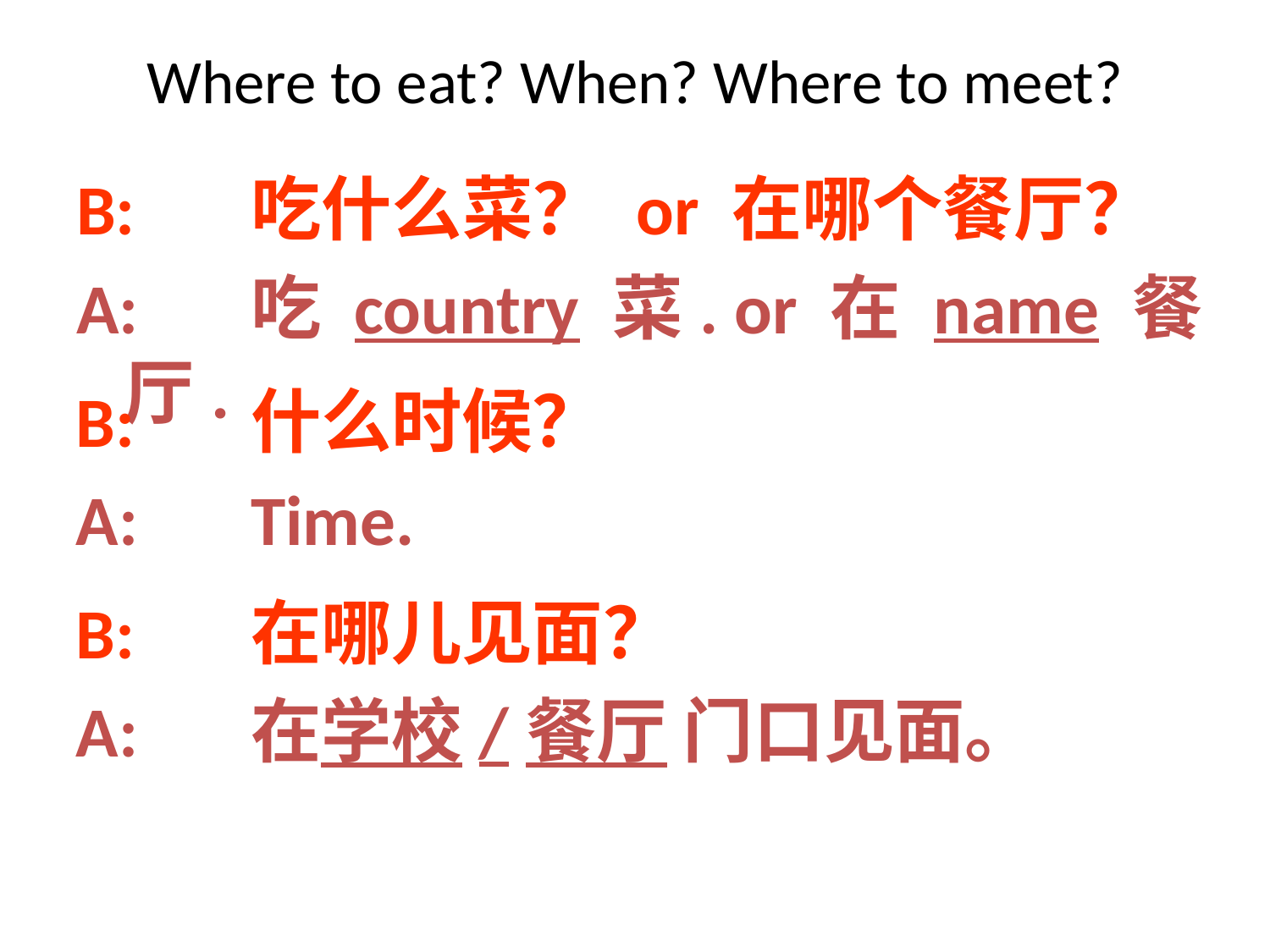

# Where to eat? When? Where to meet?
B:	吃什么菜？ or 在哪个餐厅？
A:	吃 country 菜. or 在 name 餐厅.
B:	什么时候？
A:	Time.
B:	在哪儿见面？
A:	在学校/餐厅 门口见面。